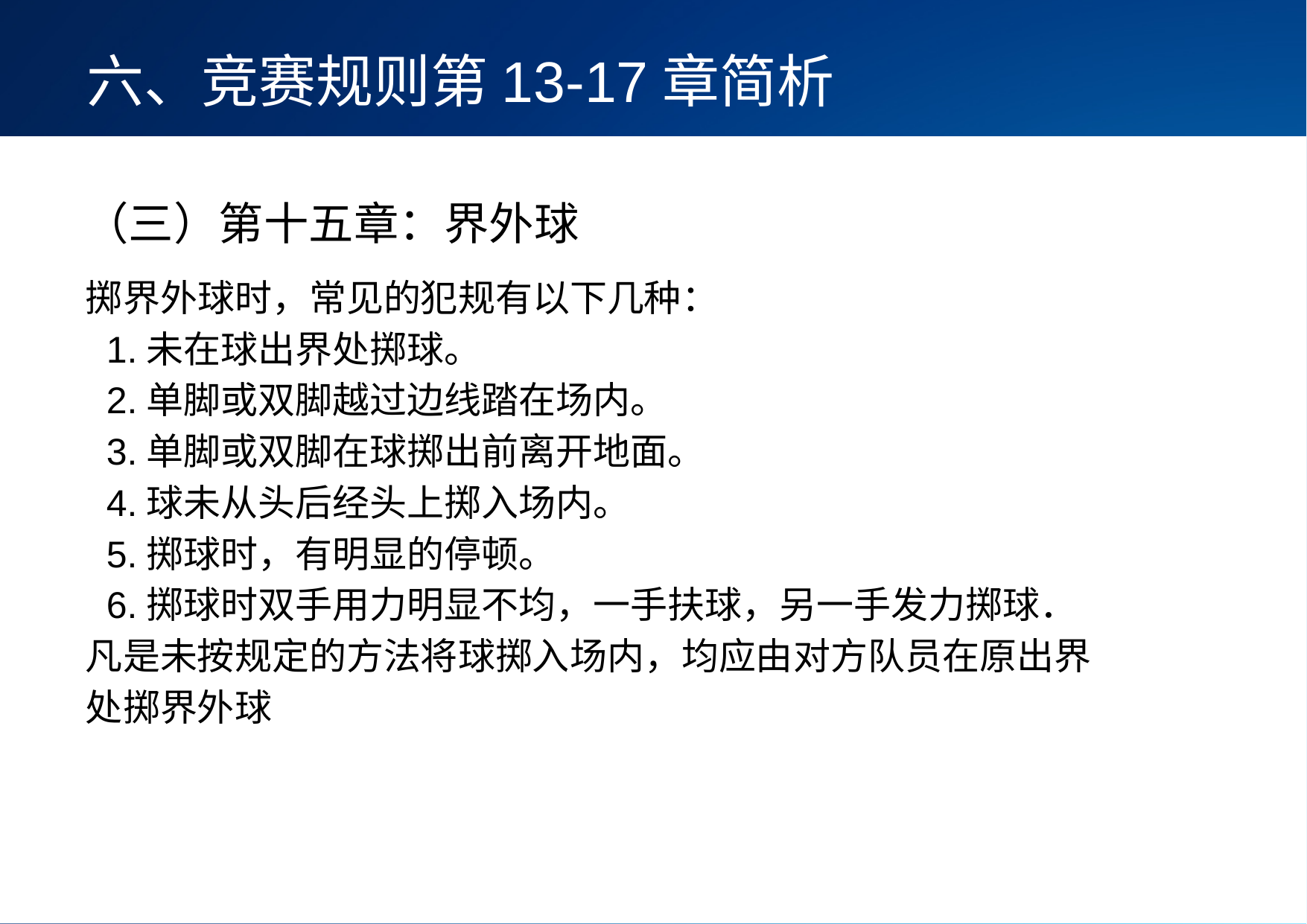

六、竞赛规则第13-17章简析

（三）第十五章：界外球
掷界外球时，常见的犯规有以下几种：
  1.未在球出界处掷球。
  2.单脚或双脚越过边线踏在场内。
  3.单脚或双脚在球掷出前离开地面。
  4.球未从头后经头上掷入场内。
  5.掷球时，有明显的停顿。
  6.掷球时双手用力明显不均，一手扶球，另一手发力掷球．
凡是未按规定的方法将球掷入场内，均应由对方队员在原出界处掷界外球